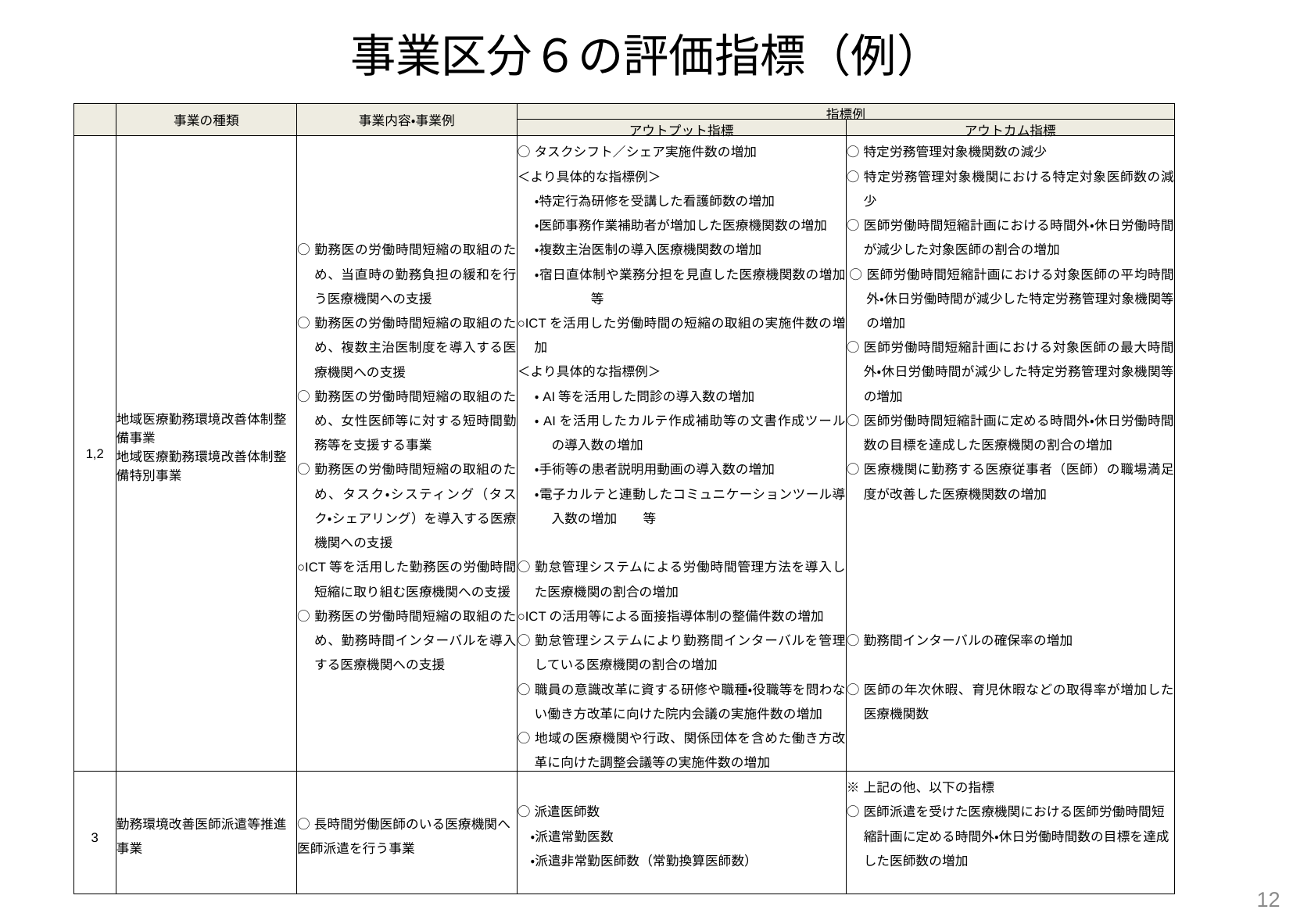

事業区分６の評価指標（例）
|  | 事業の種類 | 事業内容・事業例 | 指標例 |  |
| --- | --- | --- | --- | --- |
|  |  |  | アウトプット指標 | アウトカム指標 |
| 1,2 | 地域医療勤務環境改善体制整備事業 地域医療勤務環境改善体制整備特別事業 | ○勤務医の労働時間短縮の取組のため、当直時の勤務負担の緩和を行う医療機関への支援 ○勤務医の労働時間短縮の取組のため、複数主治医制度を導入する医療機関への支援 ○勤務医の労働時間短縮の取組のため、女性医師等に対する短時間勤務等を支援する事業 ○勤務医の労働時間短縮の取組のため、タスク・システィング（タスク・シェアリング）を導入する医療機関への支援 ○ICT等を活用した勤務医の労働時間短縮に取り組む医療機関への支援 ○勤務医の労働時間短縮の取組のため、勤務時間インターバルを導入する医療機関への支援 | ○タスクシフト／シェア実施件数の増加 ＜より具体的な指標例＞ ・特定行為研修を受講した看護師数の増加 ・医師事務作業補助者が増加した医療機関数の増加 ・複数主治医制の導入医療機関数の増加 ・宿日直体制や業務分担を見直した医療機関数の増加　　　等 ○ICTを活用した労働時間の短縮の取組の実施件数の増加 ＜より具体的な指標例＞ ・AI等を活用した問診の導入数の増加 ・AIを活用したカルテ作成補助等の文書作成ツールの導入数の増加 ・手術等の患者説明用動画の導入数の増加 ・電子カルテと連動したコミュニケーションツール導入数の増加　　等   ○勤怠管理システムによる労働時間管理方法を導入した医療機関の割合の増加 ○ICTの活用等による面接指導体制の整備件数の増加 ○勤怠管理システムにより勤務間インターバルを管理している医療機関の割合の増加 ○職員の意識改革に資する研修や職種・役職等を問わない働き方改革に向けた院内会議の実施件数の増加 ○地域の医療機関や行政、関係団体を含めた働き方改革に向けた調整会議等の実施件数の増加 | ○特定労務管理対象機関数の減少 ○特定労務管理対象機関における特定対象医師数の減少 ○医師労働時間短縮計画における時間外・休日労働時間が減少した対象医師の割合の増加 ○医師労働時間短縮計画における対象医師の平均時間外・休日労働時間が減少した特定労務管理対象機関等の増加 ○医師労働時間短縮計画における対象医師の最大時間外・休日労働時間が減少した特定労務管理対象機関等の増加 ○医師労働時間短縮計画に定める時間外・休日労働時間数の目標を達成した医療機関の割合の増加 ○医療機関に勤務する医療従事者（医師）の職場満足度が改善した医療機関数の増加           ○勤務間インターバルの確保率の増加   ○医師の年次休暇、育児休暇などの取得率が増加した医療機関数 |
| 3 | 勤務環境改善医師派遣等推進事業 | ○長時間労働医師のいる医療機関へ医師派遣を行う事業 | ○派遣医師数 　・派遣常勤医数 　・派遣非常勤医師数（常勤換算医師数） | ※上記の他、以下の指標 ○医師派遣を受けた医療機関における医師労働時間短縮計画に定める時間外・休日労働時間数の目標を達成した医師数の増加 |
12